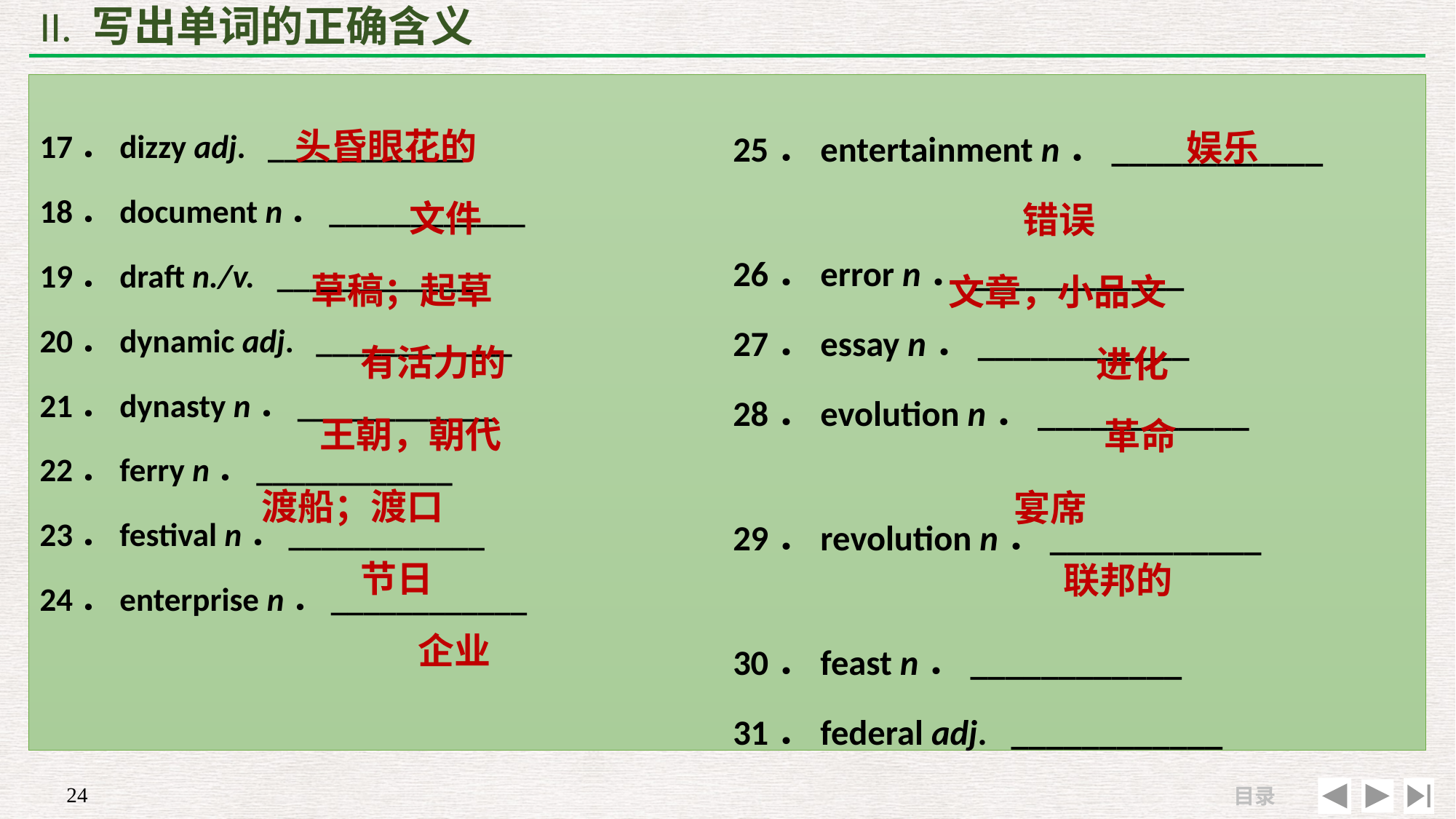

# II. 写出单词的正确含义

   头昏眼花的
                 文件
     草稿；起草
           有活力的
      王朝，朝代
渡船；渡口
           节日
                  企业
                            娱乐
        错误
文章，小品文
                 进化
                  革命
       宴席
             联邦的
17．dizzy adj.   ____________
18．document n．____________
19．draft n./v.   ____________
20．dynamic adj.   ____________
21．dynasty n．____________
22．ferry n．____________
23．festival n．____________
24．enterprise n．____________
25．entertainment n．____________
26．error n．____________
27．essay n．____________
28．evolution n．____________
29．revolution n．____________
30．feast n．____________
31．federal adj.   ____________